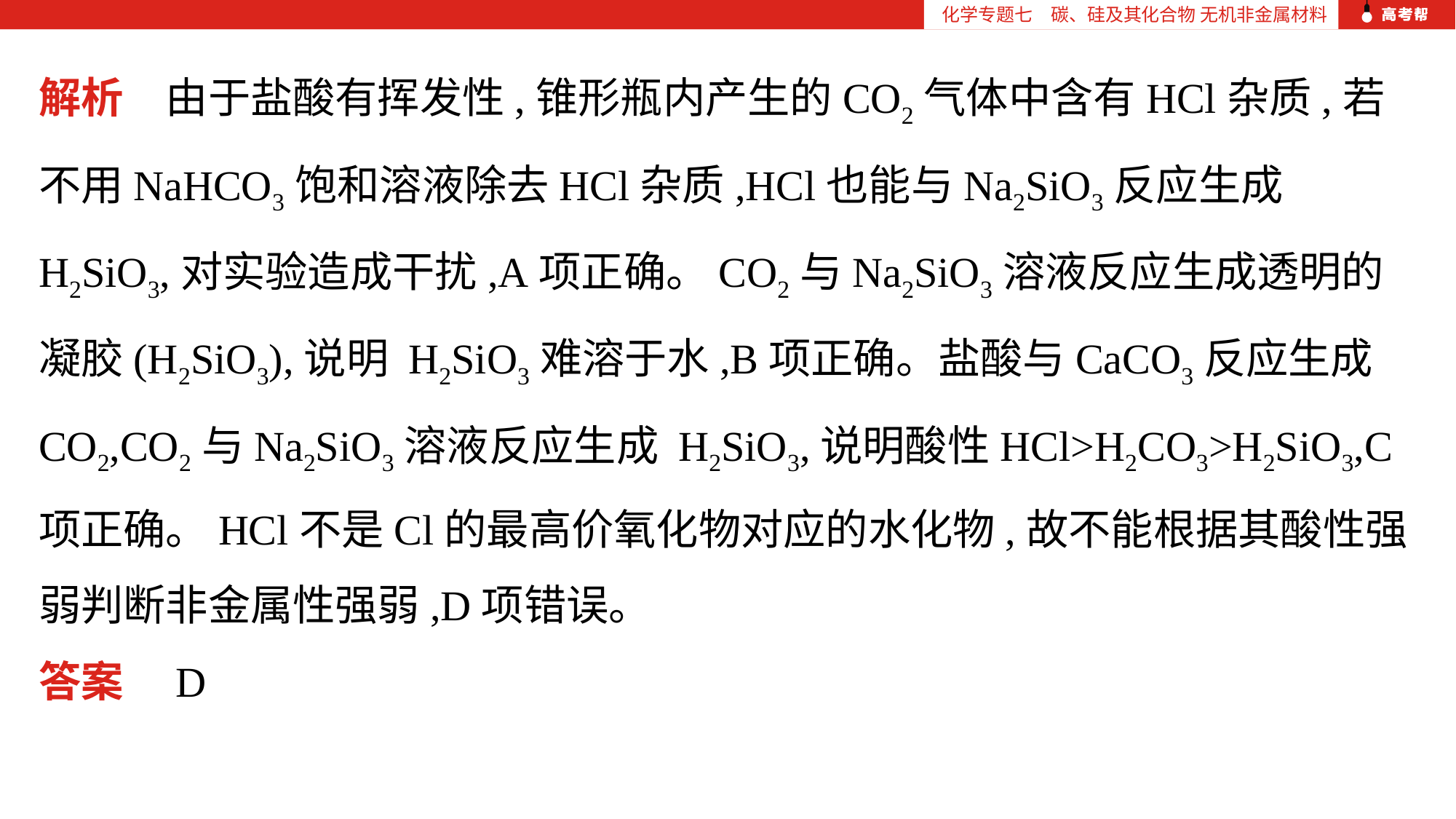

化学专题七　碳、硅及其化合物 无机非金属材料

解析　由于盐酸有挥发性,锥形瓶内产生的CO2气体中含有HCl杂质,若不用NaHCO3饱和溶液除去HCl杂质,HCl也能与Na2SiO3反应生成H2SiO3,对实验造成干扰,A项正确。CO2与Na2SiO3溶液反应生成透明的凝胶(H2SiO3),说明 H2SiO3难溶于水,B项正确。盐酸与CaCO3反应生成CO2,CO2与Na2SiO3溶液反应生成 H2SiO3,说明酸性HCl>H2CO3>H2SiO3,C项正确。HCl不是Cl的最高价氧化物对应的水化物,故不能根据其酸性强弱判断非金属性强弱,D项错误。
答案　D